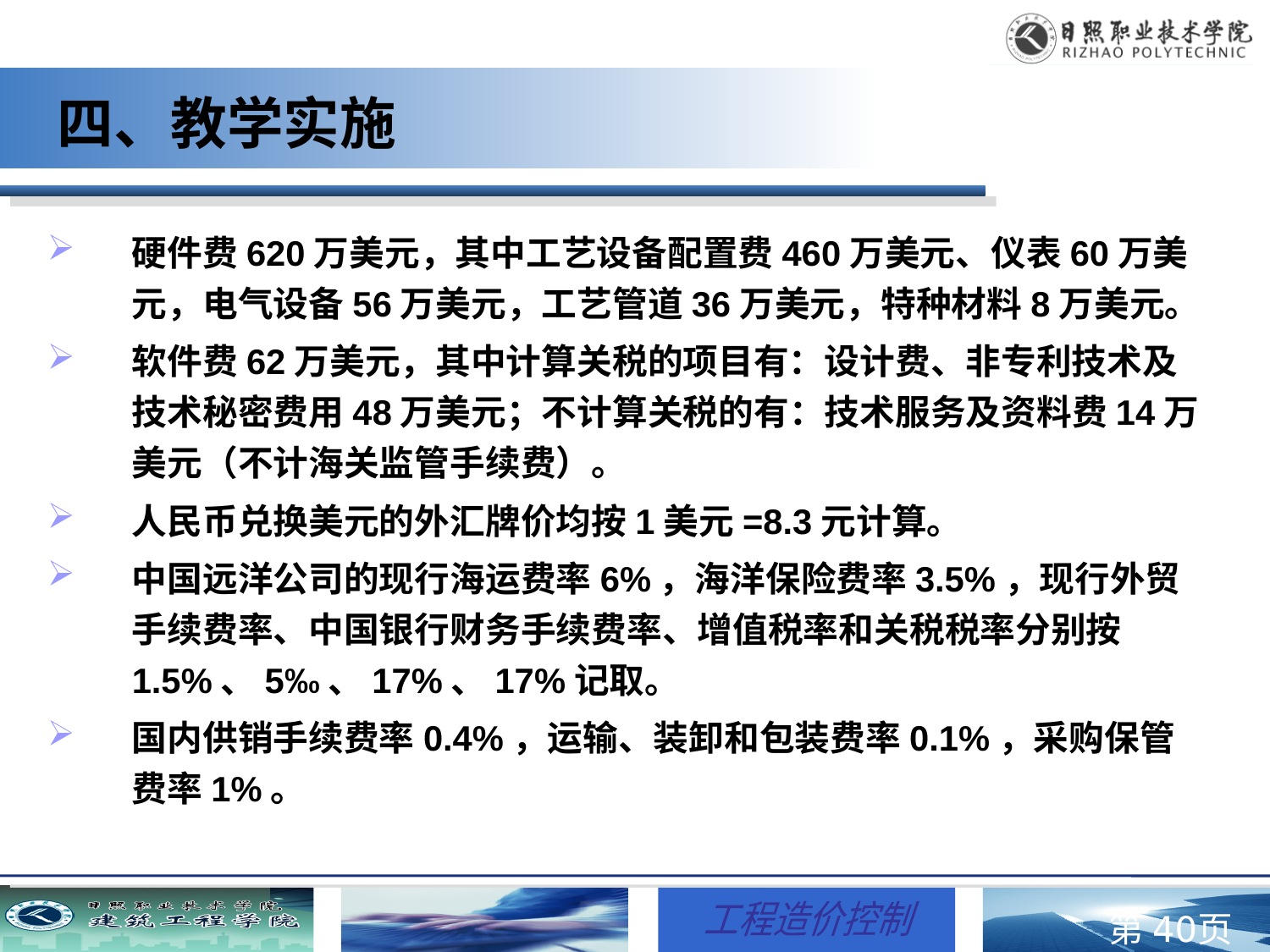

# 四、教学实施
硬件费620万美元，其中工艺设备配置费460万美元、仪表60万美元，电气设备56万美元，工艺管道36万美元，特种材料8万美元。
软件费62万美元，其中计算关税的项目有：设计费、非专利技术及技术秘密费用48万美元；不计算关税的有：技术服务及资料费14万美元（不计海关监管手续费）。
人民币兑换美元的外汇牌价均按1美元=8.3元计算。
中国远洋公司的现行海运费率6%，海洋保险费率3.5%，现行外贸手续费率、中国银行财务手续费率、增值税率和关税税率分别按1.5%、5‰、17%、17%记取。
国内供销手续费率0.4%，运输、装卸和包装费率0.1%，采购保管费率1%。
第40页